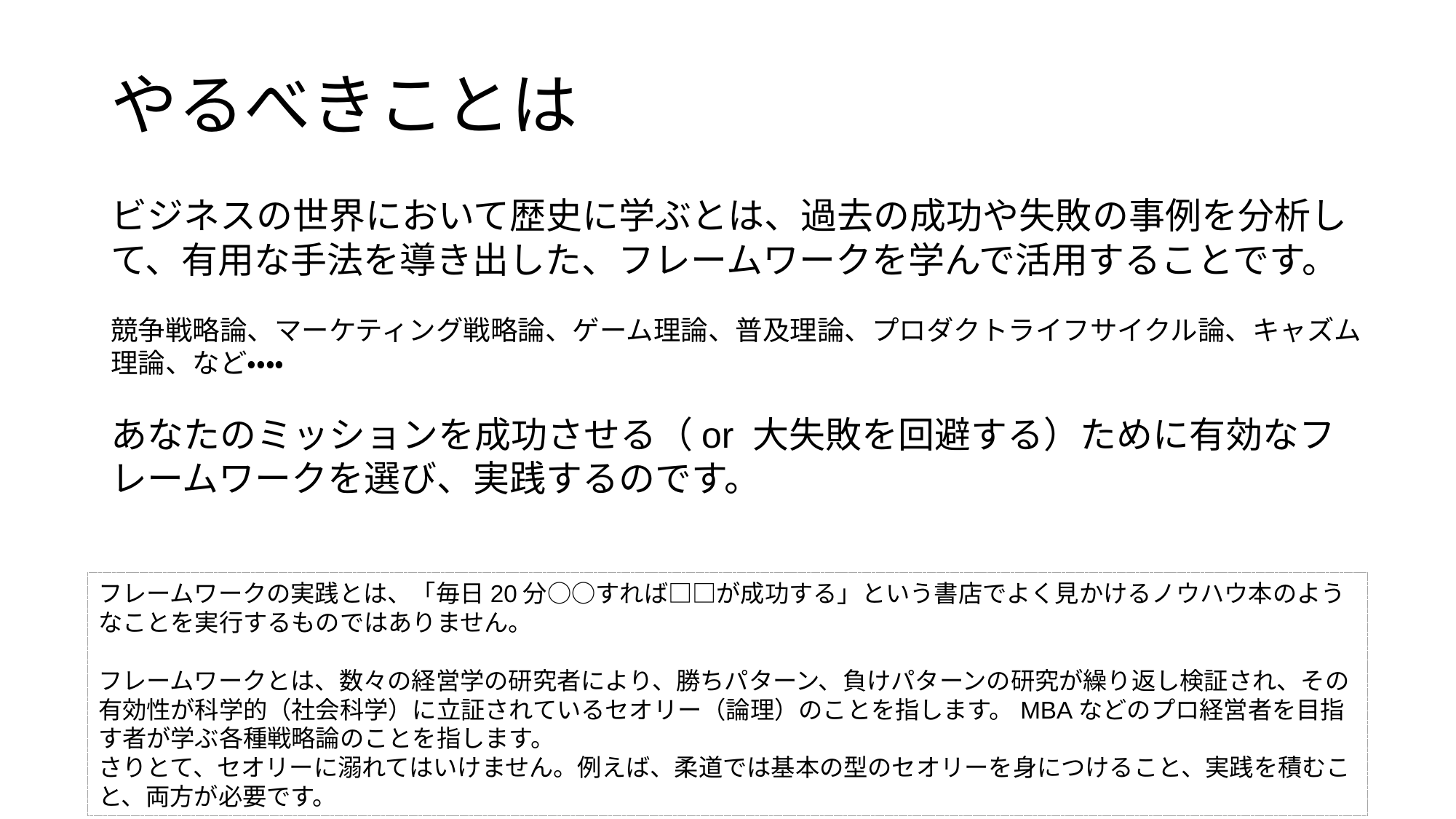

# やるべきことは
ビジネスの世界において歴史に学ぶとは、過去の成功や失敗の事例を分析して、有用な手法を導き出した、フレームワークを学んで活用することです。

競争戦略論、マーケティング戦略論、ゲーム理論、普及理論、プロダクトライフサイクル論、キャズム理論、など・・・・

あなたのミッションを成功させる（or 大失敗を回避する）ために有効なフレームワークを選び、実践するのです。
フレームワークの実践とは、「毎日20分○○すれば□□が成功する」という書店でよく見かけるノウハウ本のようなことを実行するものではありません。

フレームワークとは、数々の経営学の研究者により、勝ちパターン、負けパターンの研究が繰り返し検証され、その有効性が科学的（社会科学）に立証されているセオリー（論理）のことを指します。MBAなどのプロ経営者を目指す者が学ぶ各種戦略論のことを指します。
さりとて、セオリーに溺れてはいけません。例えば、柔道では基本の型のセオリーを身につけること、実践を積むこと、両方が必要です。